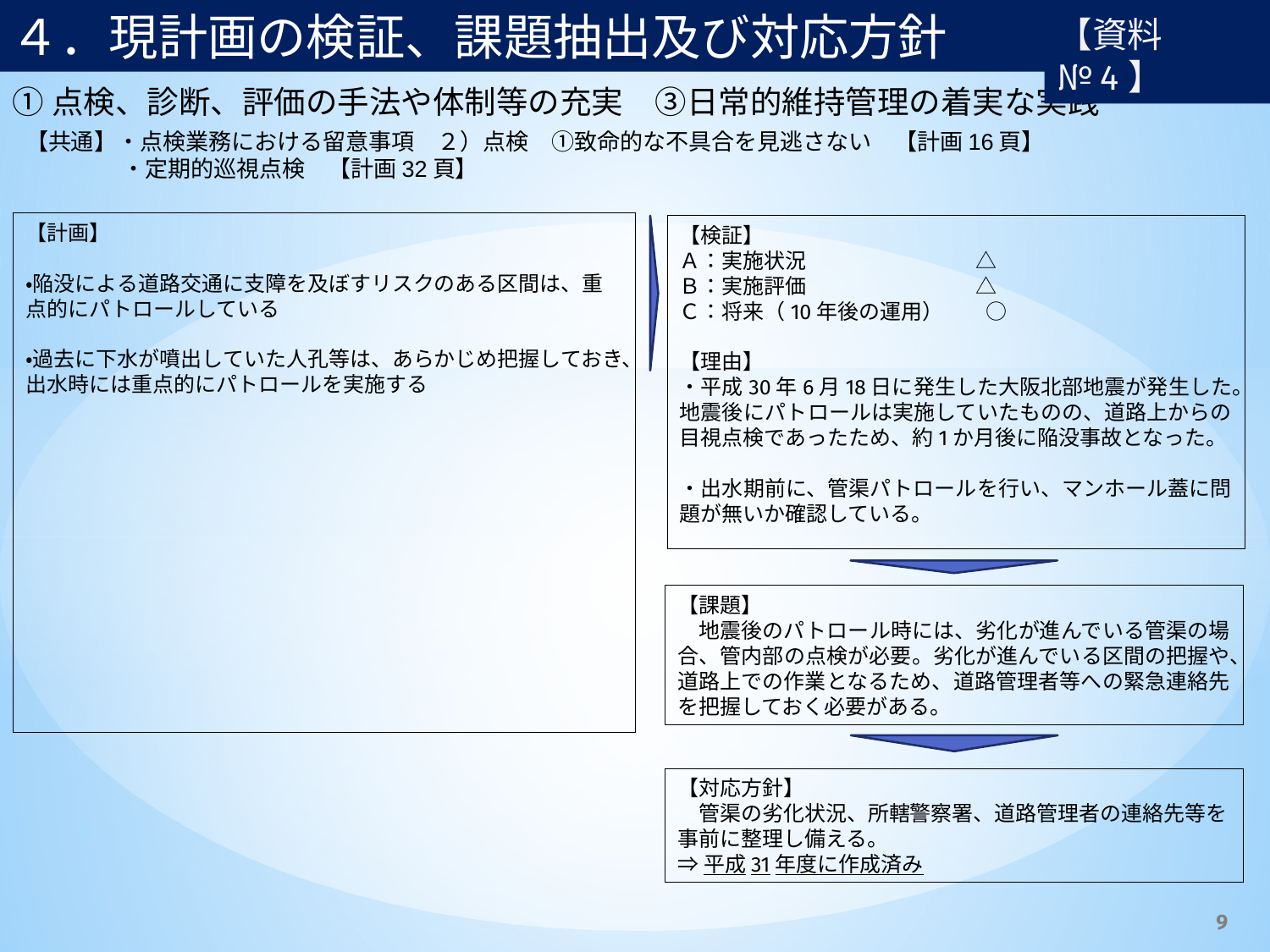

４．現計画の検証、課題抽出及び対応方針
【資料№4】
①点検、診断、評価の手法や体制等の充実　③日常的維持管理の着実な実践
【共通】・点検業務における留意事項　２）点検　①致命的な不具合を見逃さない　【計画16頁】
　　　　 ・定期的巡視点検　【計画32頁】
【計画】

・陥没による道路交通に支障を及ぼすリスクのある区間は、重点的にパトロールしている

・過去に下水が噴出していた人孔等は、あらかじめ把握しておき、出水時には重点的にパトロールを実施する

【検証】
Ａ：実施状況　　　　　　　　△
Ｂ：実施評価　　　　　　　　△
Ｃ：将来（10年後の運用）　　○

【理由】
・平成30年6月18日に発生した大阪北部地震が発生した。地震後にパトロールは実施していたものの、道路上からの目視点検であったため、約1か月後に陥没事故となった。

・出水期前に、管渠パトロールを行い、マンホール蓋に問題が無いか確認している。

【課題】
　地震後のパトロール時には、劣化が進んでいる管渠の場合、管内部の点検が必要。劣化が進んでいる区間の把握や、道路上での作業となるため、道路管理者等への緊急連絡先を把握しておく必要がある。

【対応方針】
　管渠の劣化状況、所轄警察署、道路管理者の連絡先等を事前に整理し備える。
⇒平成31年度に作成済み
9